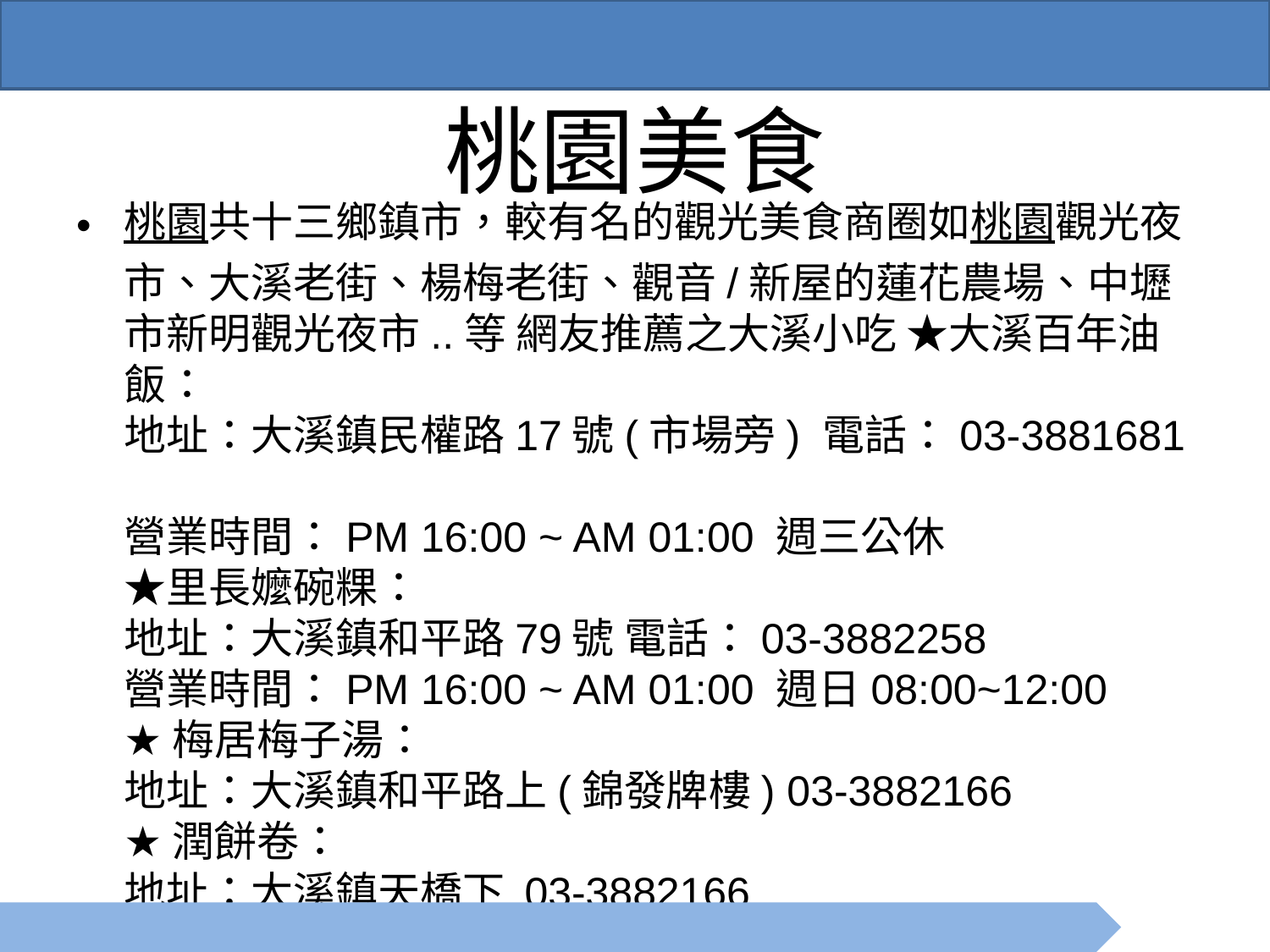

# 桃園美食
桃園共十三鄉鎮市，較有名的觀光美食商圈如桃園觀光夜市、大溪老街、楊梅老街、觀音/新屋的蓮花農場、中壢市新明觀光夜市..等 網友推薦之大溪小吃 ★大溪百年油飯：
地址：大溪鎮民權路17號(市場旁) 電話：03-3881681
營業時間：PM 16:00 ~ AM 01:00 週三公休
★里長嬤碗粿：
地址：大溪鎮和平路79號 電話：03-3882258
營業時間：PM 16:00 ~ AM 01:00 週日08:00~12:00
★梅居梅子湯：
地址：大溪鎮和平路上(錦發牌樓) 03-3882166
★潤餅卷：
地址：大溪鎮天橋下 03-3882166
營業時間：14:00PM~17:00PM 周六、日公休